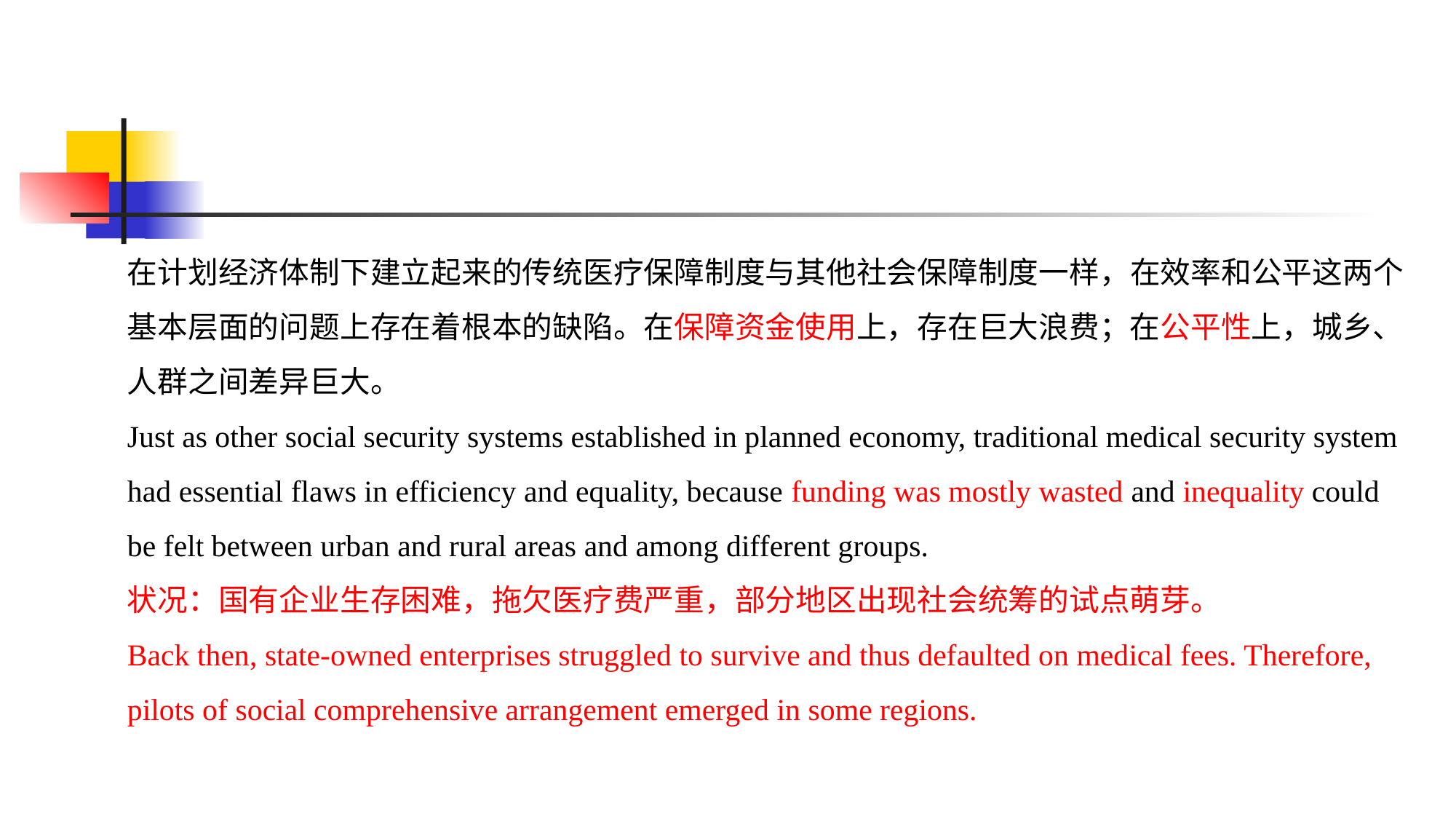

#
在计划经济体制下建立起来的传统医疗保障制度与其他社会保障制度一样，在效率和公平这两个基本层面的问题上存在着根本的缺陷。在保障资金使用上，存在巨大浪费；在公平性上，城乡、人群之间差异巨大。
Just as other social security systems established in planned economy, traditional medical security system had essential flaws in efficiency and equality, because funding was mostly wasted and inequality could be felt between urban and rural areas and among different groups.
状况：国有企业生存困难，拖欠医疗费严重，部分地区出现社会统筹的试点萌芽。
Back then, state-owned enterprises struggled to survive and thus defaulted on medical fees. Therefore, pilots of social comprehensive arrangement emerged in some regions.